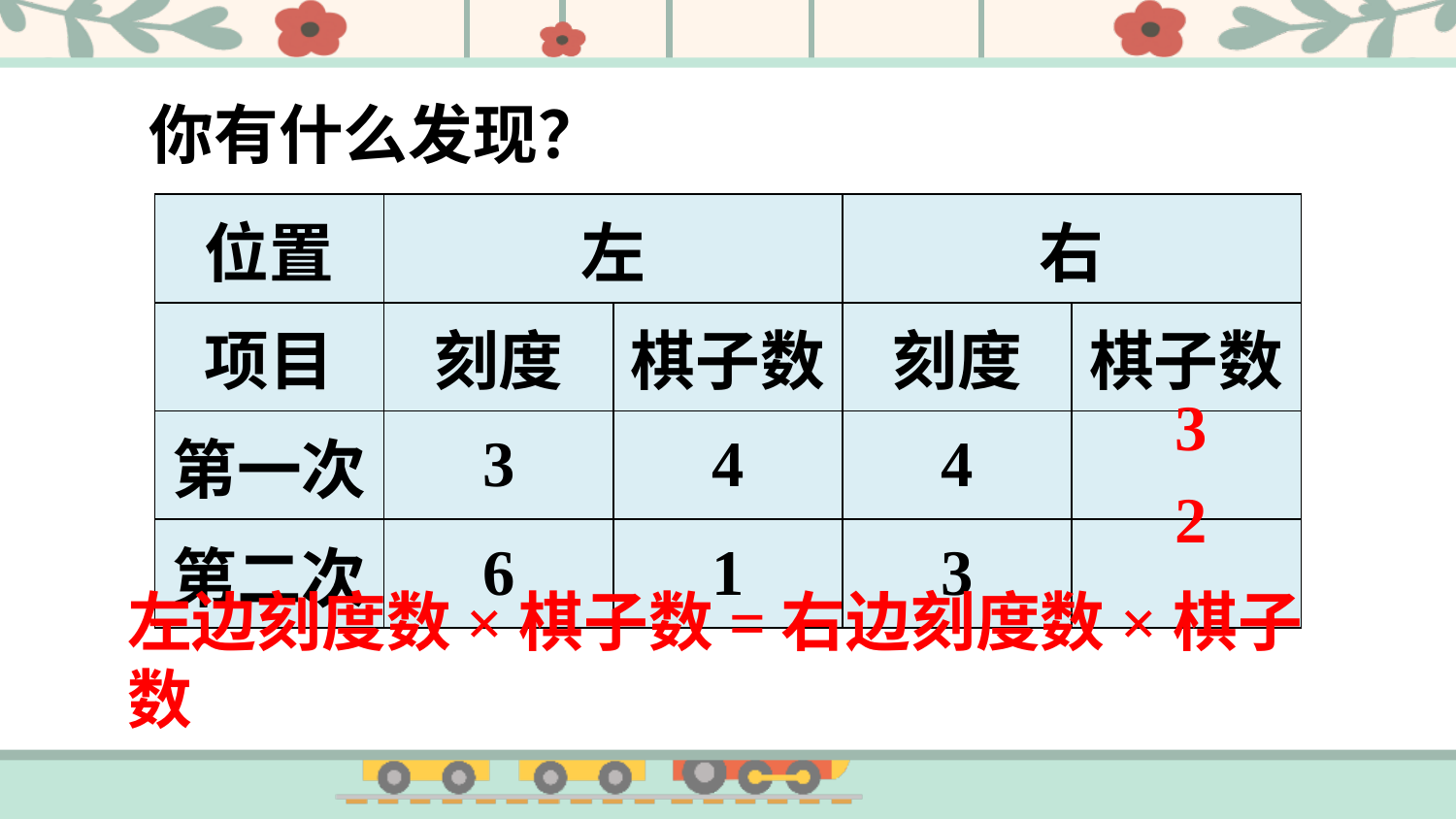

你有什么发现？
| 位置 | 左 |  | 右 |  |
| --- | --- | --- | --- | --- |
| 项目 | 刻度 | 棋子数 | 刻度 | 棋子数 |
| 第一次 | 3 | 4 | 4 |  |
| 第二次 | 6 | 1 | 3 |  |
3
2
左边刻度数×棋子数=右边刻度数×棋子数